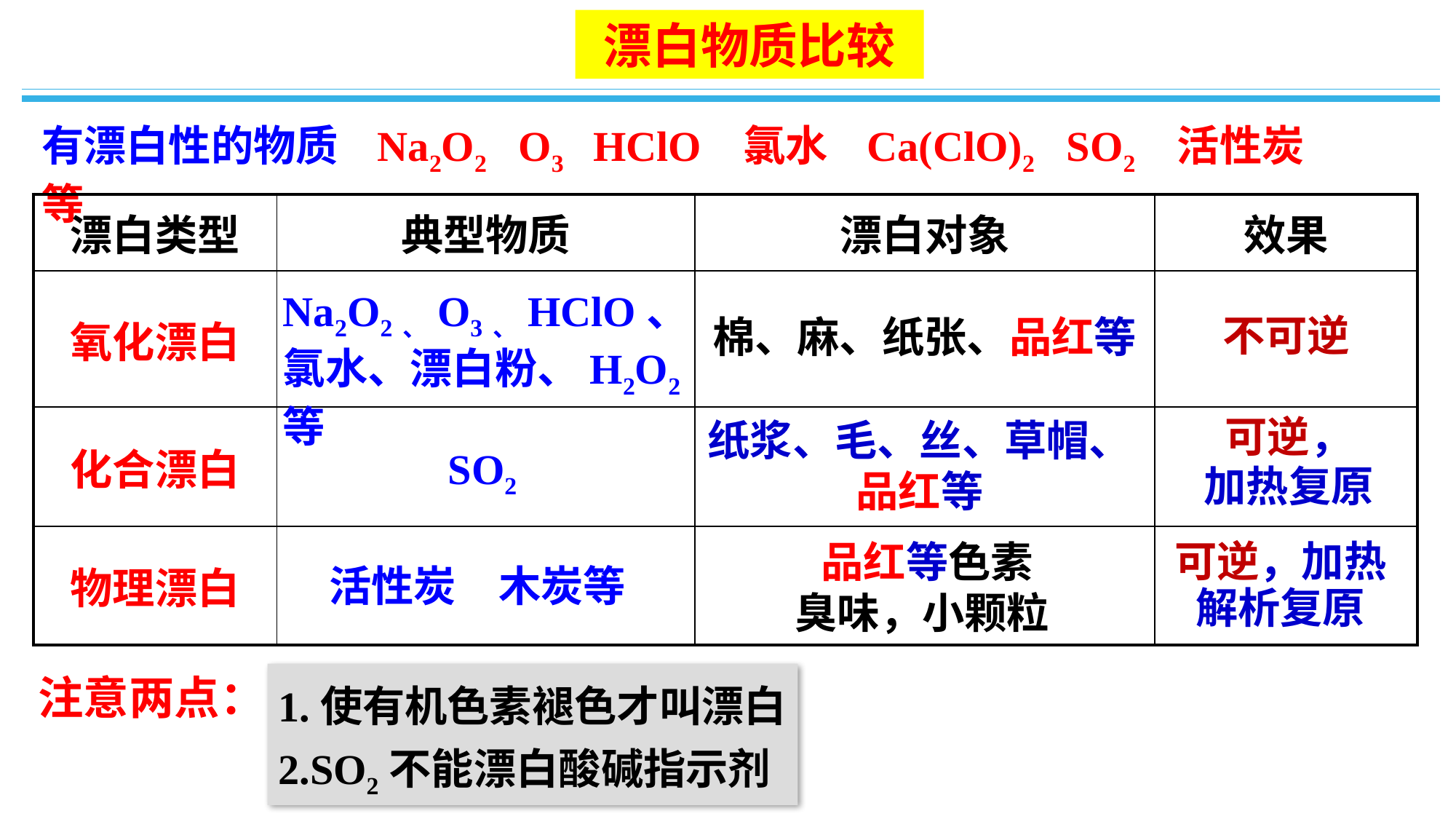

漂白物质比较
有漂白性的物质   Na2O2   O3    HClO   氯水   Ca(ClO)2   SO2   活性炭等
| 漂白类型 | 典型物质 | 漂白对象 | 效果 |
| --- | --- | --- | --- |
| 氧化漂白 |  |  |  |
| 化合漂白 |  |  |  |
| 物理漂白 |  |  |  |
Na2O2、O3、HClO、氯水、漂白粉、H2O2等
不可逆
棉、麻、纸张、品红等
纸浆、毛、丝、草帽、品红等
可逆，
加热复原
SO2
品红等色素
臭味，小颗粒
可逆，加热
解析复原
活性炭　木炭等
注意两点：
1.使有机色素褪色才叫漂白
2.SO2不能漂白酸碱指示剂